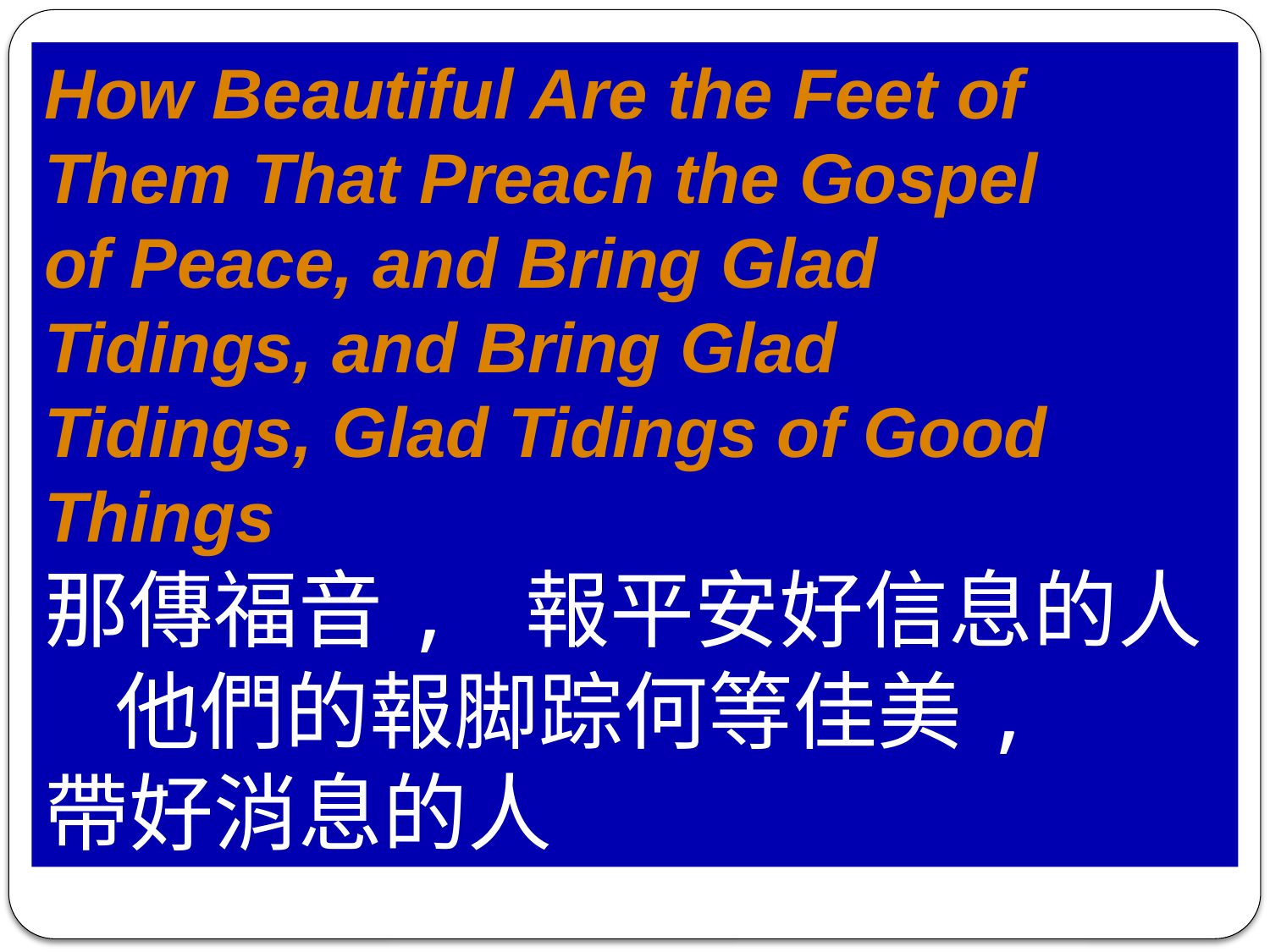

How Beautiful Are the Feet of
Them That Preach the Gospel
of Peace, and Bring Glad
Tidings, and Bring Glad
Tidings, Glad Tidings of Good
Things
那傳福音, 報平安好信息的人, 他們的報脚踪何等佳美,
帶好消息的人